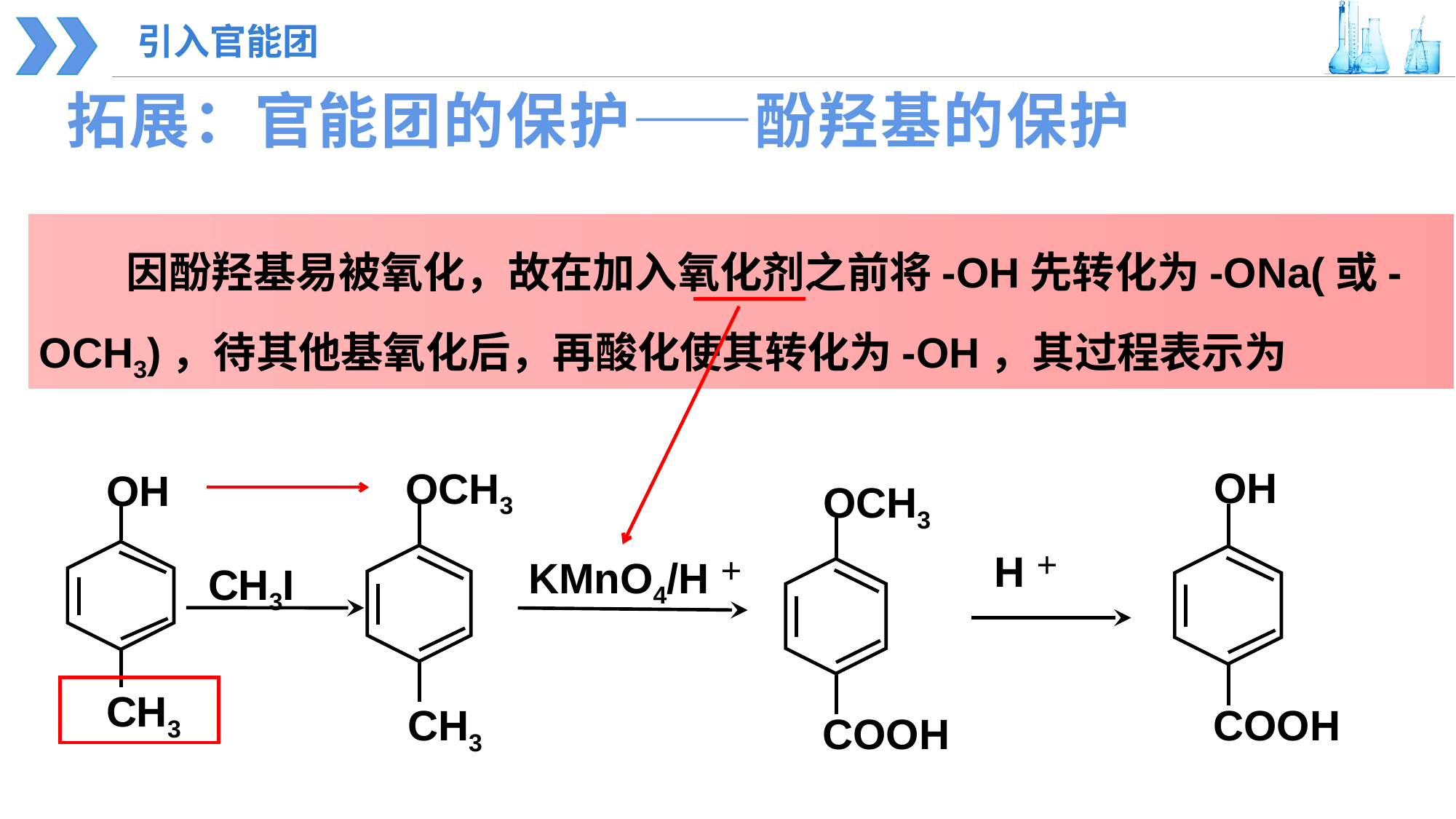

引入官能团
拓展：官能团的保护——酚羟基的保护
        因酚羟基易被氧化，故在加入氧化剂之前将-OH先转化为-ONa(或-OCH3)，待其他基氧化后，再酸化使其转化为-OH，其过程表示为
OH

COOH
OCH3

CH3
OH

CH3
OCH3

COOH
H＋
KMnO4/H＋
CH3I